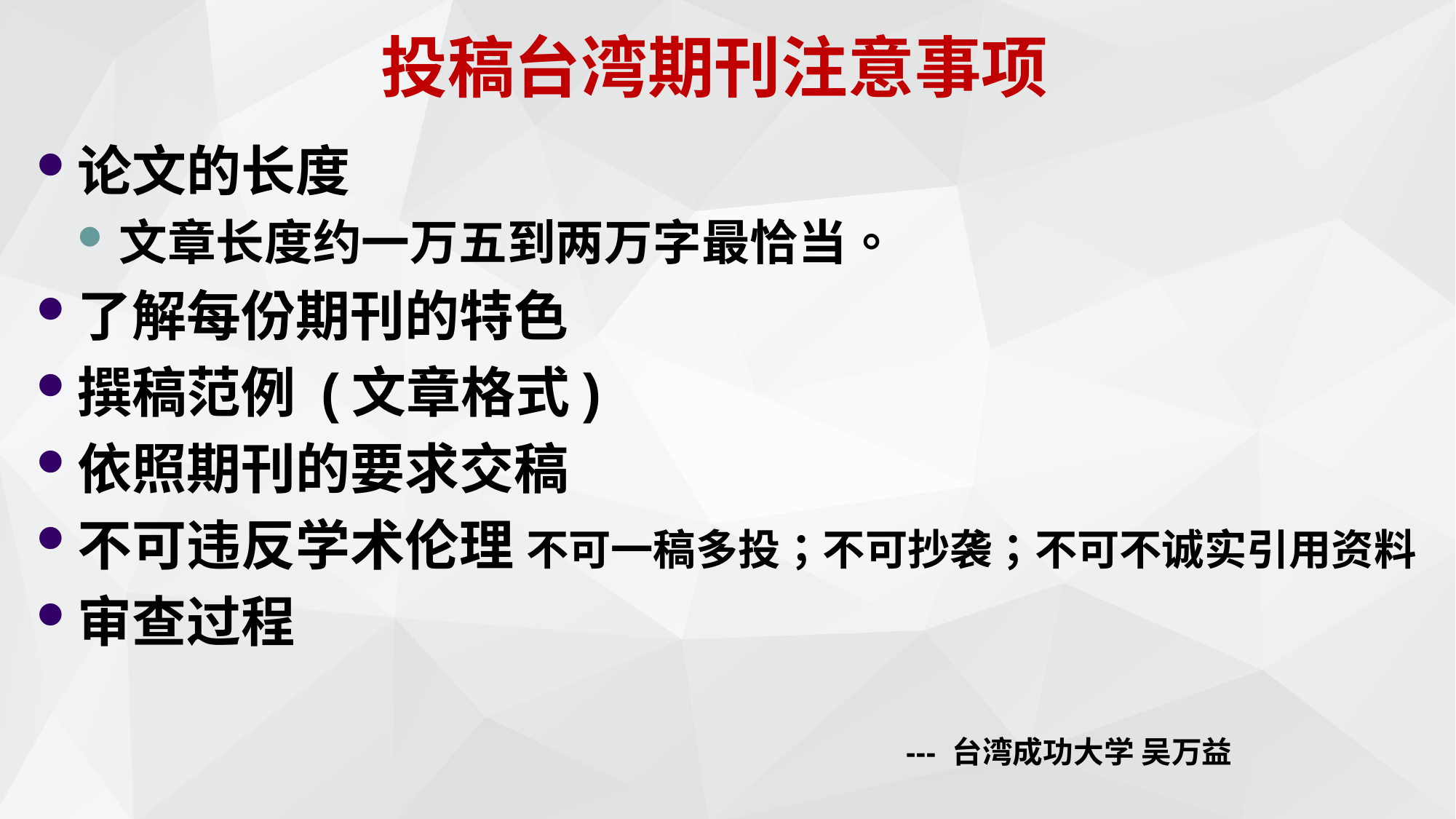

投稿台湾期刊注意事项
论文的长度
文章长度约一万五到两万字最恰当。
了解每份期刊的特色
撰稿范例 (文章格式)
依照期刊的要求交稿
不可违反学术伦理 不可一稿多投；不可抄袭；不可不诚实引用资料
审查过程
--- 台湾成功大学 吴万益